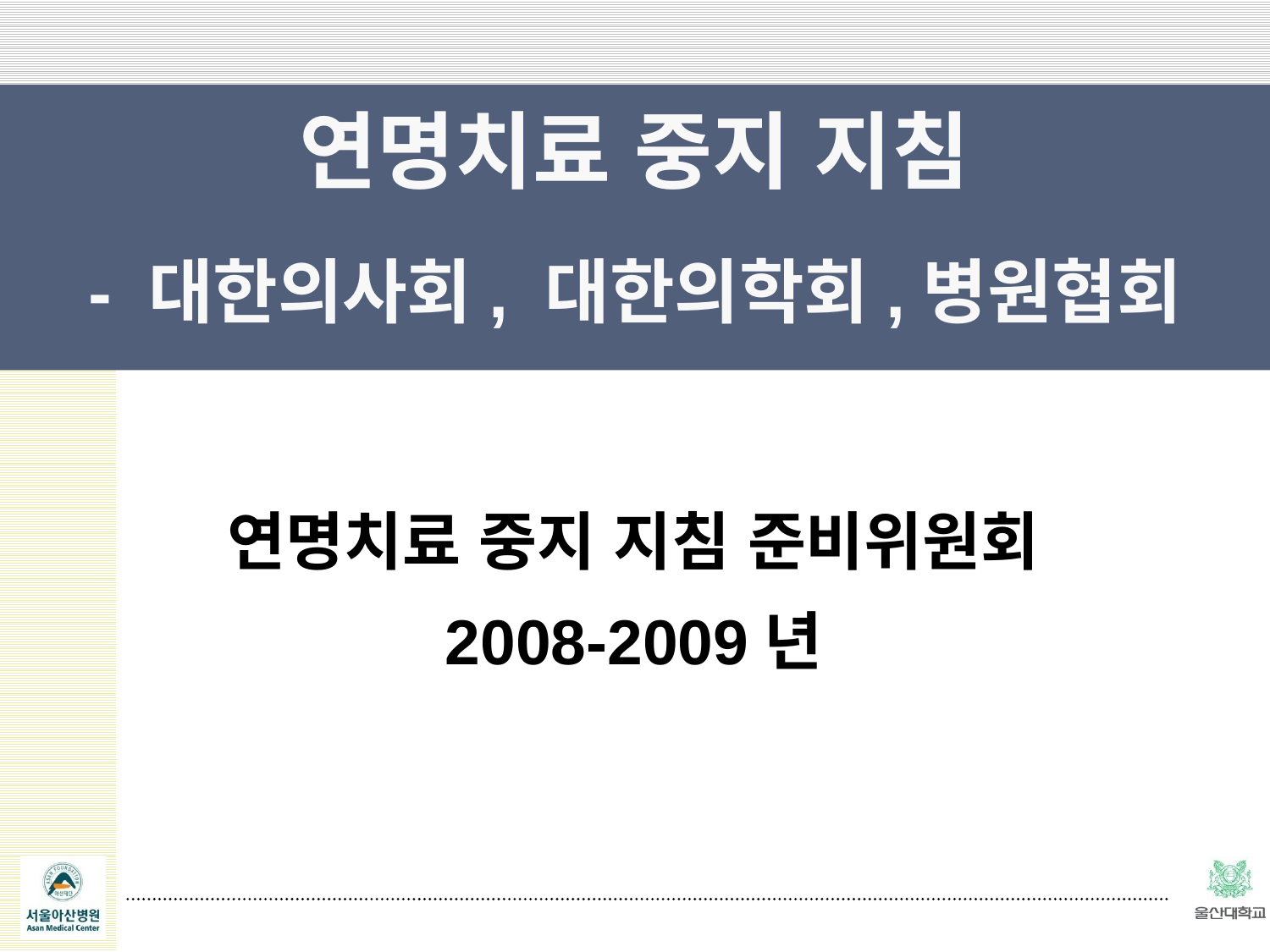

연명치료 중지 지침
- 대한의사회, 대한의학회,병원협회
연명치료 중지 지침 준비위원회
2008-2009년